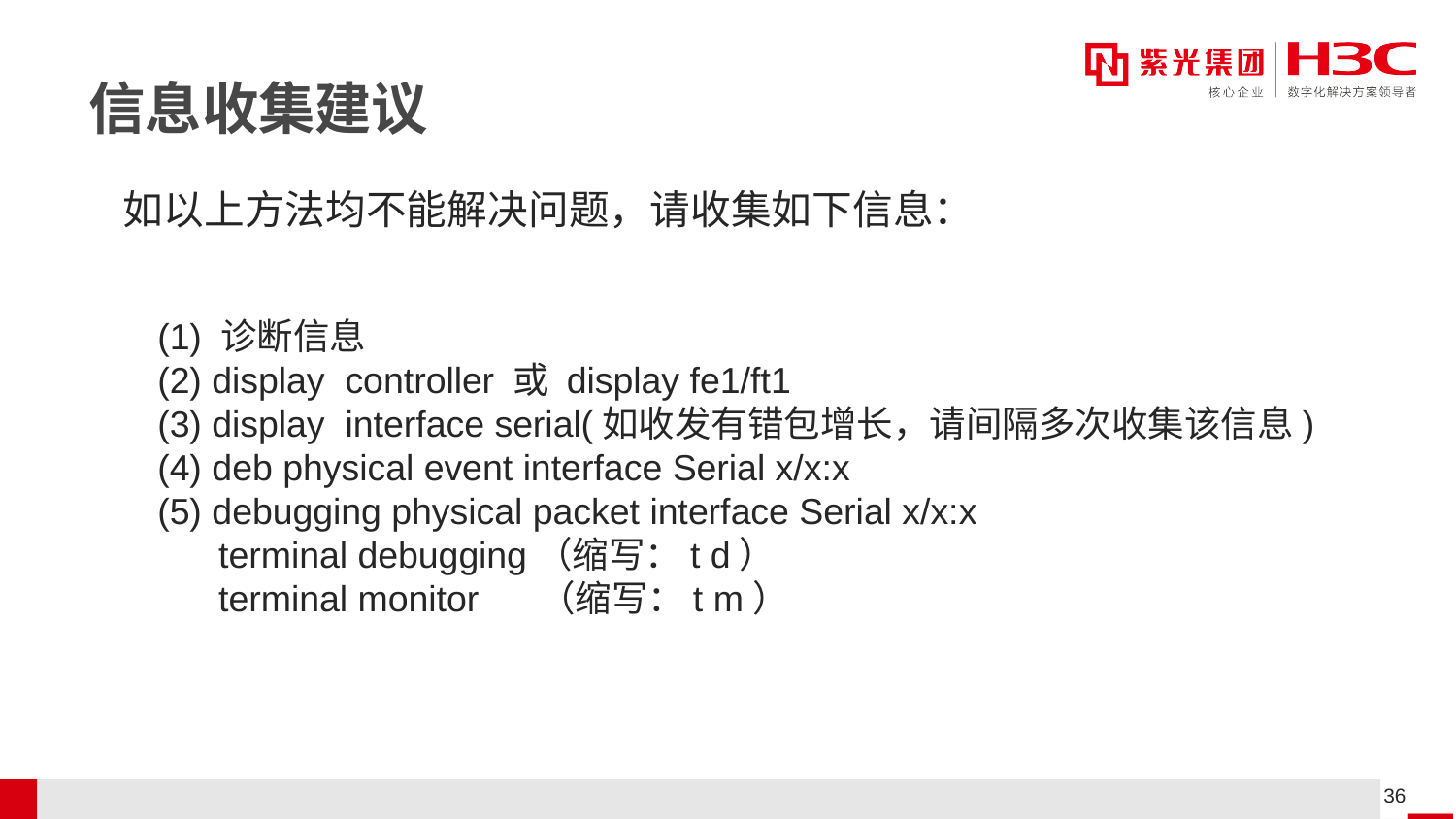

# 信息收集建议
如以上方法均不能解决问题，请收集如下信息：
(1) 诊断信息
(2) display  controller 或 display fe1/ft1
(3) display  interface serial(如收发有错包增长，请间隔多次收集该信息)
(4) deb physical event interface Serial x/x:x
(5) debugging physical packet interface Serial x/x:x
      terminal debugging（缩写：t d）
      terminal monitor     （缩写：t m）